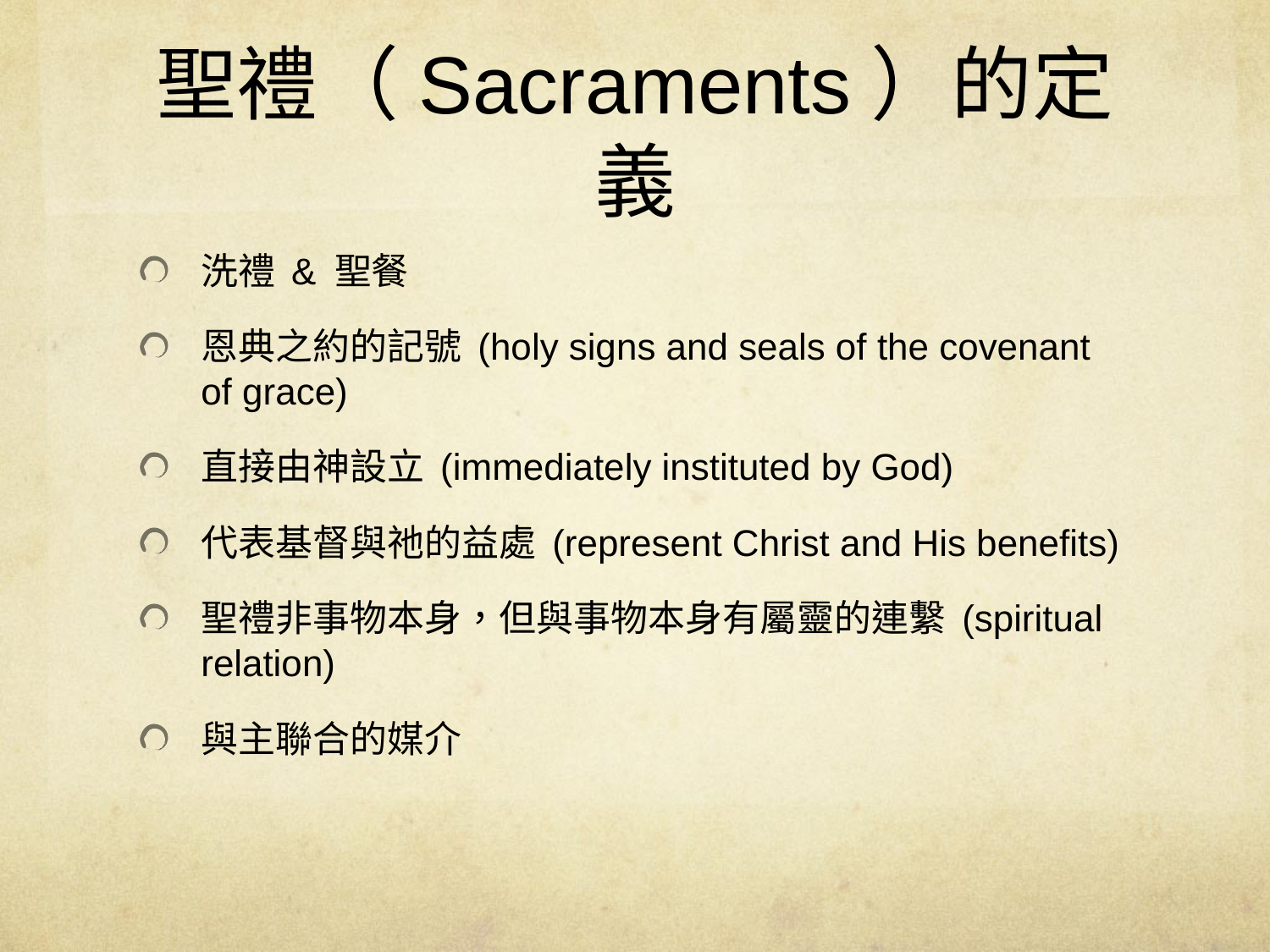

# 聖禮（Sacraments）的定義
洗禮 & 聖餐
恩典之約的記號 (holy signs and seals of the covenant of grace)
直接由神設立 (immediately instituted by God)
代表基督與祂的益處 (represent Christ and His benefits)
聖禮非事物本身，但與事物本身有屬靈的連繫 (spiritual relation)
與主聯合的媒介